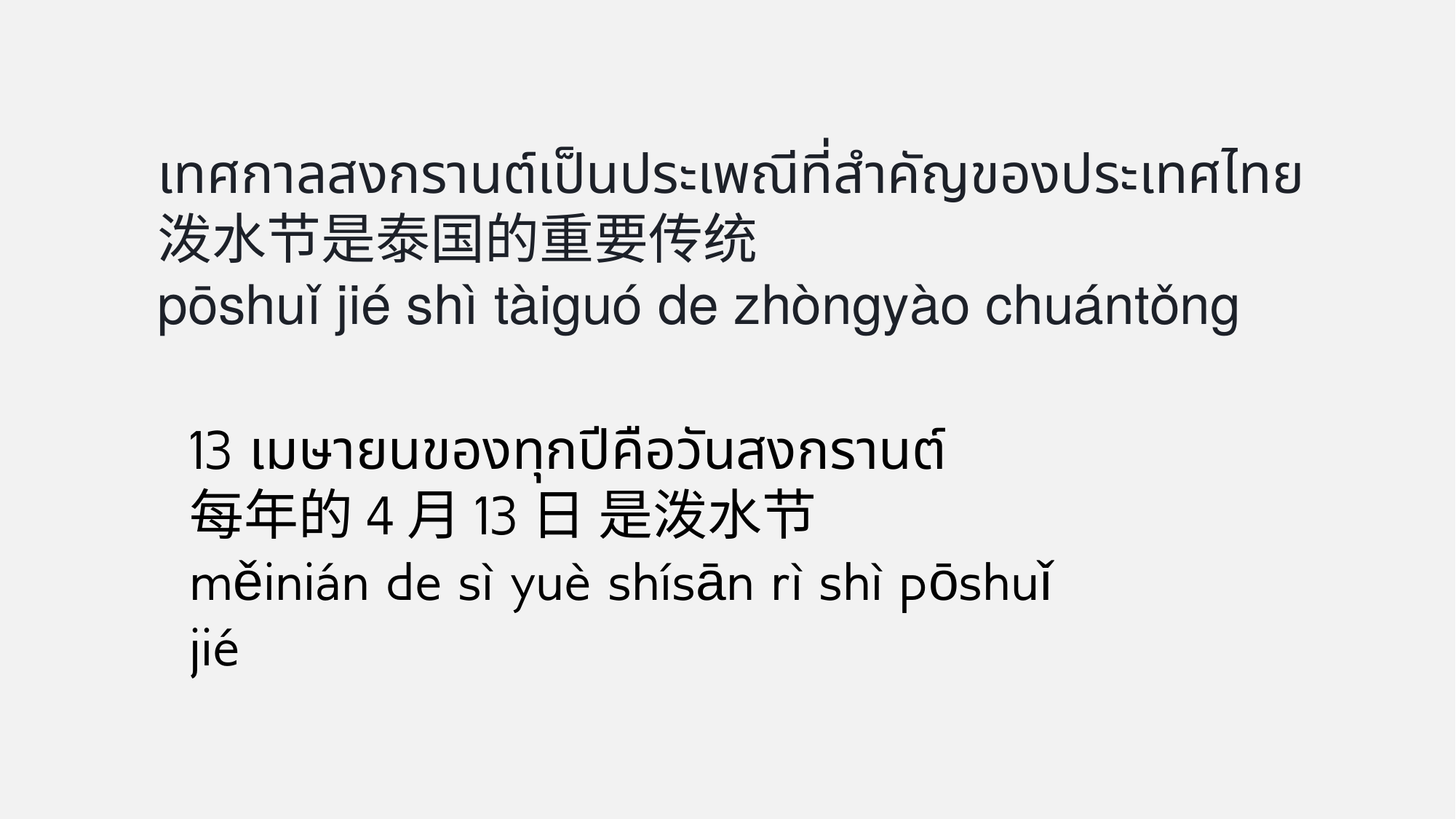

เทศกาลสงกรานต์เป็นประเพณีที่สำคัญของประเทศไทย
泼水节是泰国的重要传统
pōshuǐ jié shì tàiguó de zhòngyào chuántǒng
13 เมษายนของทุกปีคือวันสงกรานต์
每年的4月13日 是泼水节
měinián de sì yuè shísān rì shì pōshuǐ jié